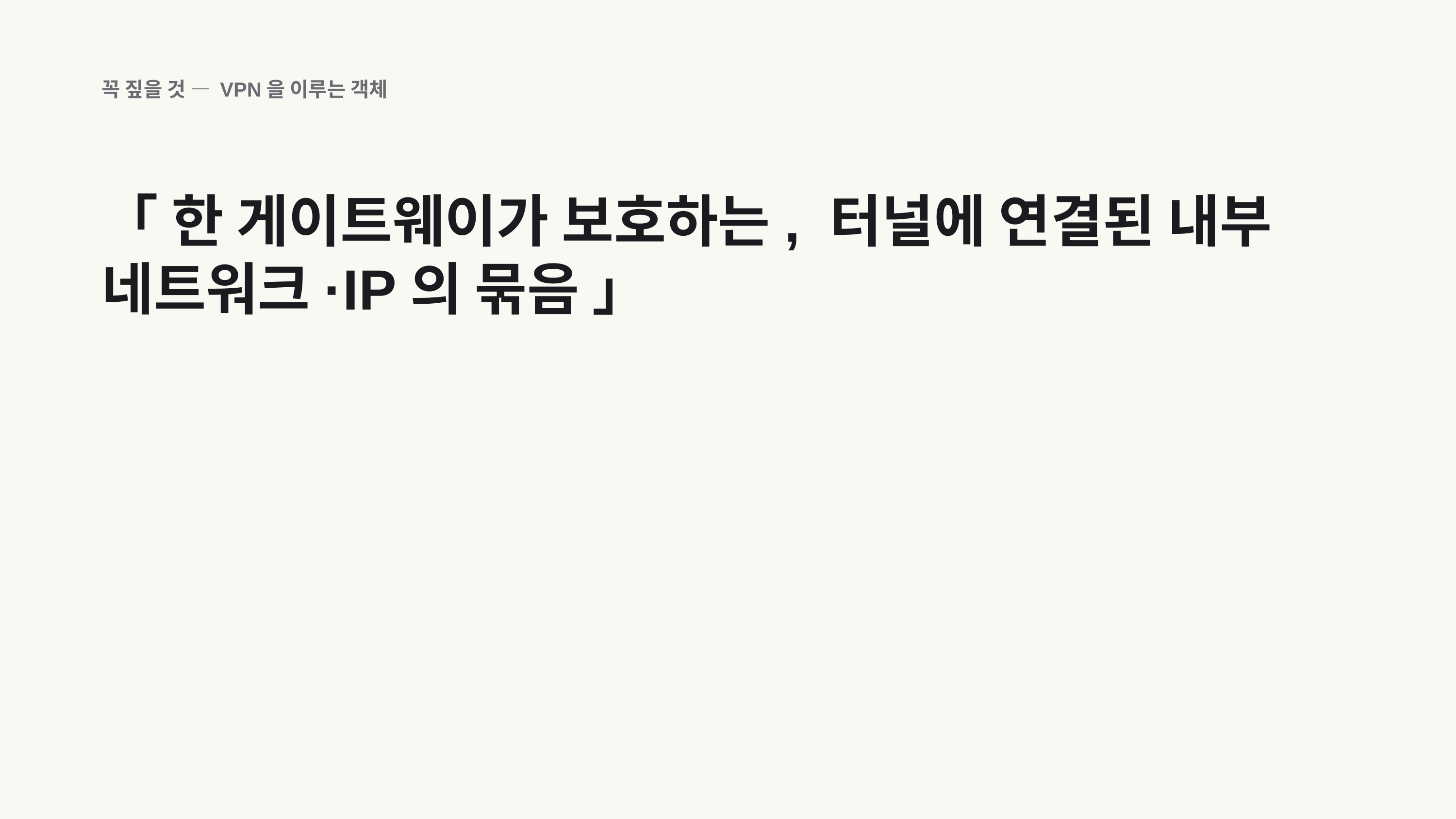

꼭 짚을 것 — VPN을 이루는 객체
「 한 게이트웨이가 보호하는, 터널에 연결된 내부 네트워크·IP의 묶음 」